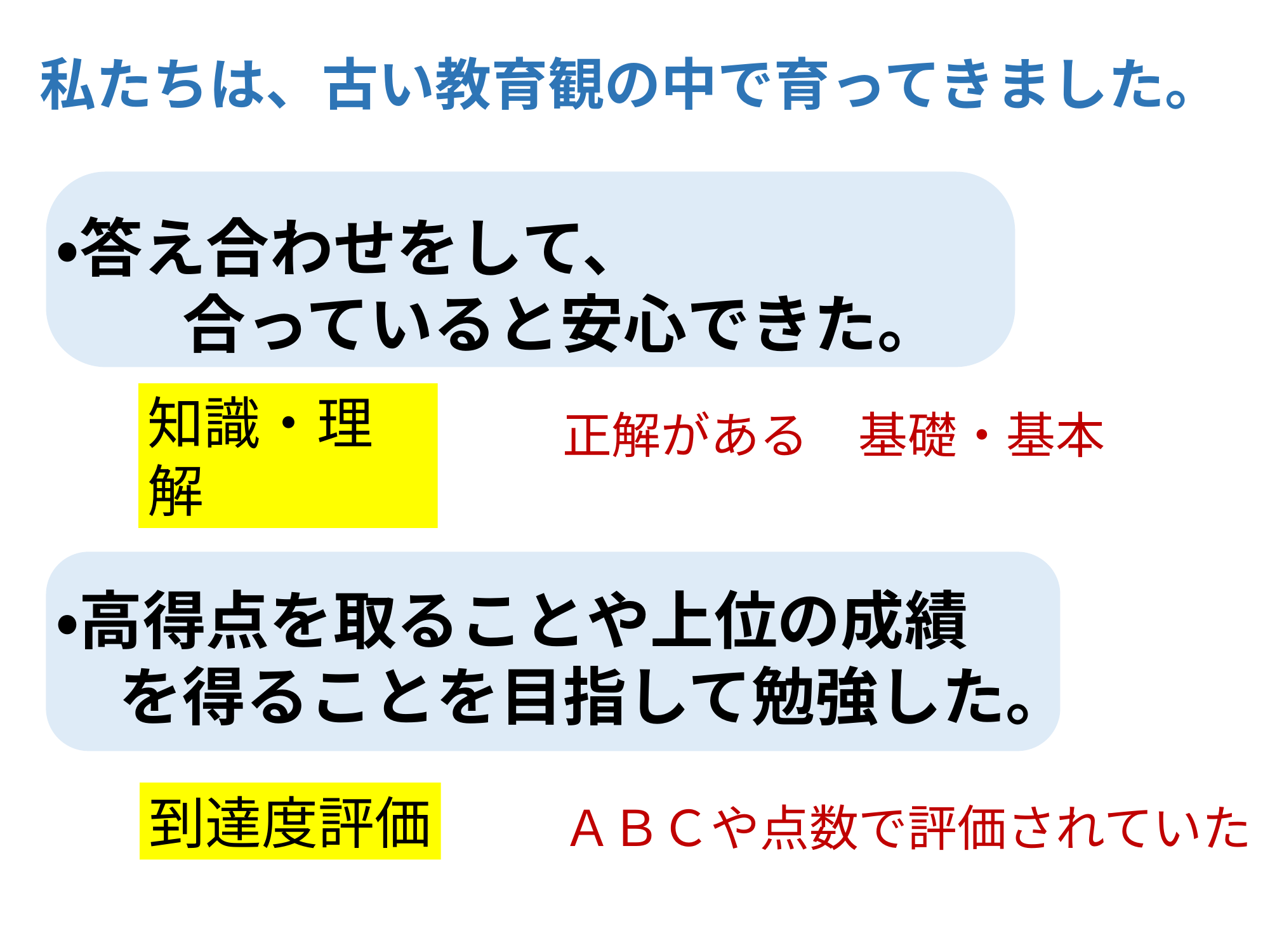

私たちは、古い教育観の中で育ってきました。

・答え合わせをして、
　　合っていると安心できた。

・高得点を取ることや上位の成績
　を得ることを目指して勉強した。

知識・理解
正解がある　基礎・基本

到達度評価
ＡＢＣや点数で評価されていた